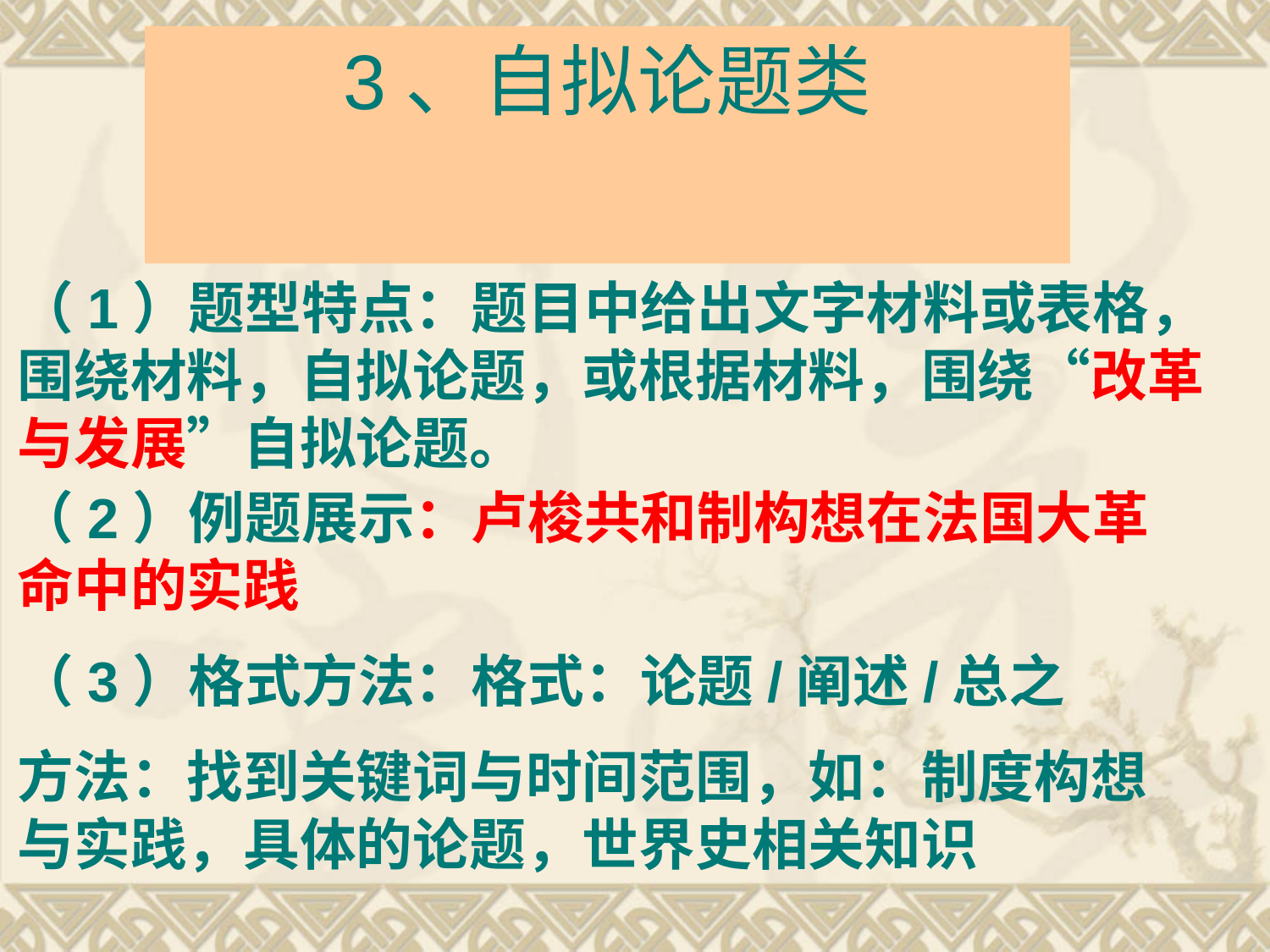

3、自拟论题类

（1）题型特点：题目中给出文字材料或表格，围绕材料，自拟论题，或根据材料，围绕“改革与发展”自拟论题。

（2）例题展示：卢梭共和制构想在法国大革命中的实践
（3）格式方法：格式：论题/阐述/总之
方法：找到关键词与时间范围，如：制度构想与实践，具体的论题，世界史相关知识